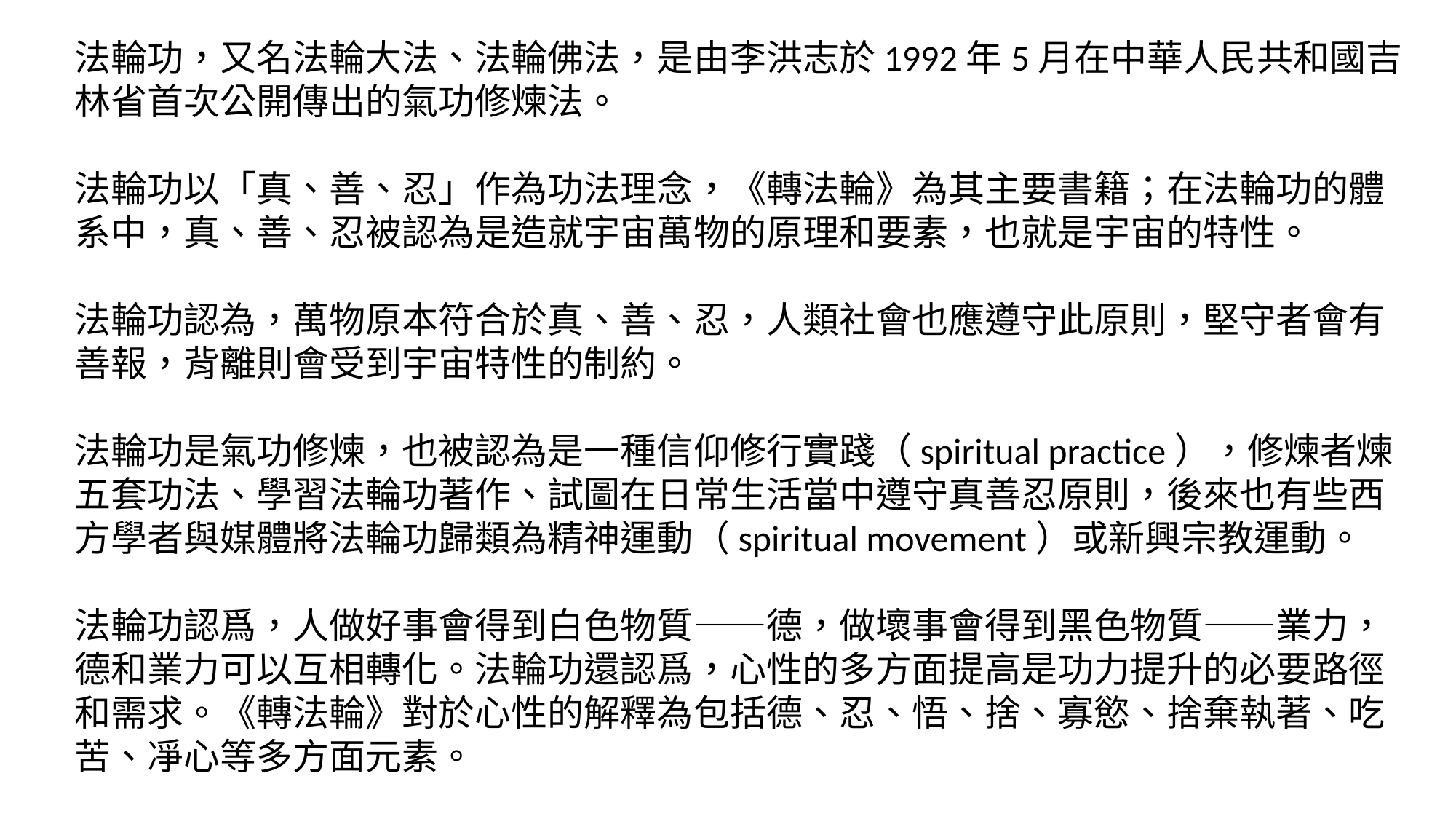

法輪功，又名法輪大法、法輪佛法，是由李洪志於1992年5月在中華人民共和國吉林省首次公開傳出的氣功修煉法。

法輪功以「真、善、忍」作為功法理念，《轉法輪》為其主要書籍；在法輪功的體系中，真、善、忍被認為是造就宇宙萬物的原理和要素，也就是宇宙的特性。

法輪功認為，萬物原本符合於真、善、忍，人類社會也應遵守此原則，堅守者會有善報，背離則會受到宇宙特性的制約。

法輪功是氣功修煉，也被認為是一種信仰修行實踐（spiritual practice），修煉者煉五套功法、學習法輪功著作、試圖在日常生活當中遵守真善忍原則，後來也有些西方學者與媒體將法輪功歸類為精神運動（spiritual movement）或新興宗教運動。

法輪功認爲，人做好事會得到白色物質——德，做壞事會得到黑色物質——業力，德和業力可以互相轉化。法輪功還認爲，心性的多方面提高是功力提升的必要路徑和需求。《轉法輪》對於心性的解釋為包括德、忍、悟、捨、寡慾、捨棄執著、吃苦、凈心等多方面元素。